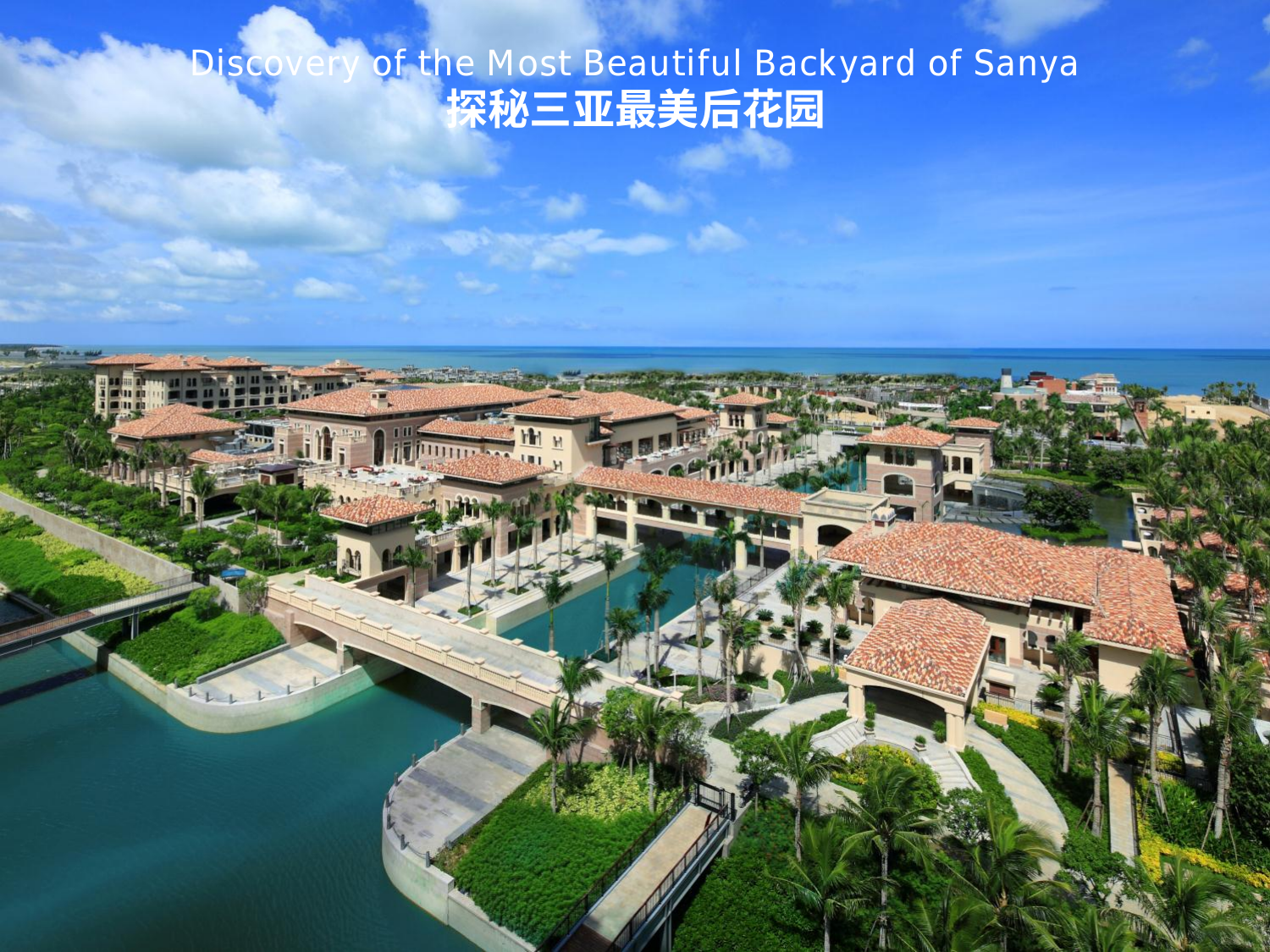

Discovery of the Most Beautiful Backyard of Sanya
探秘三亚最美后花园